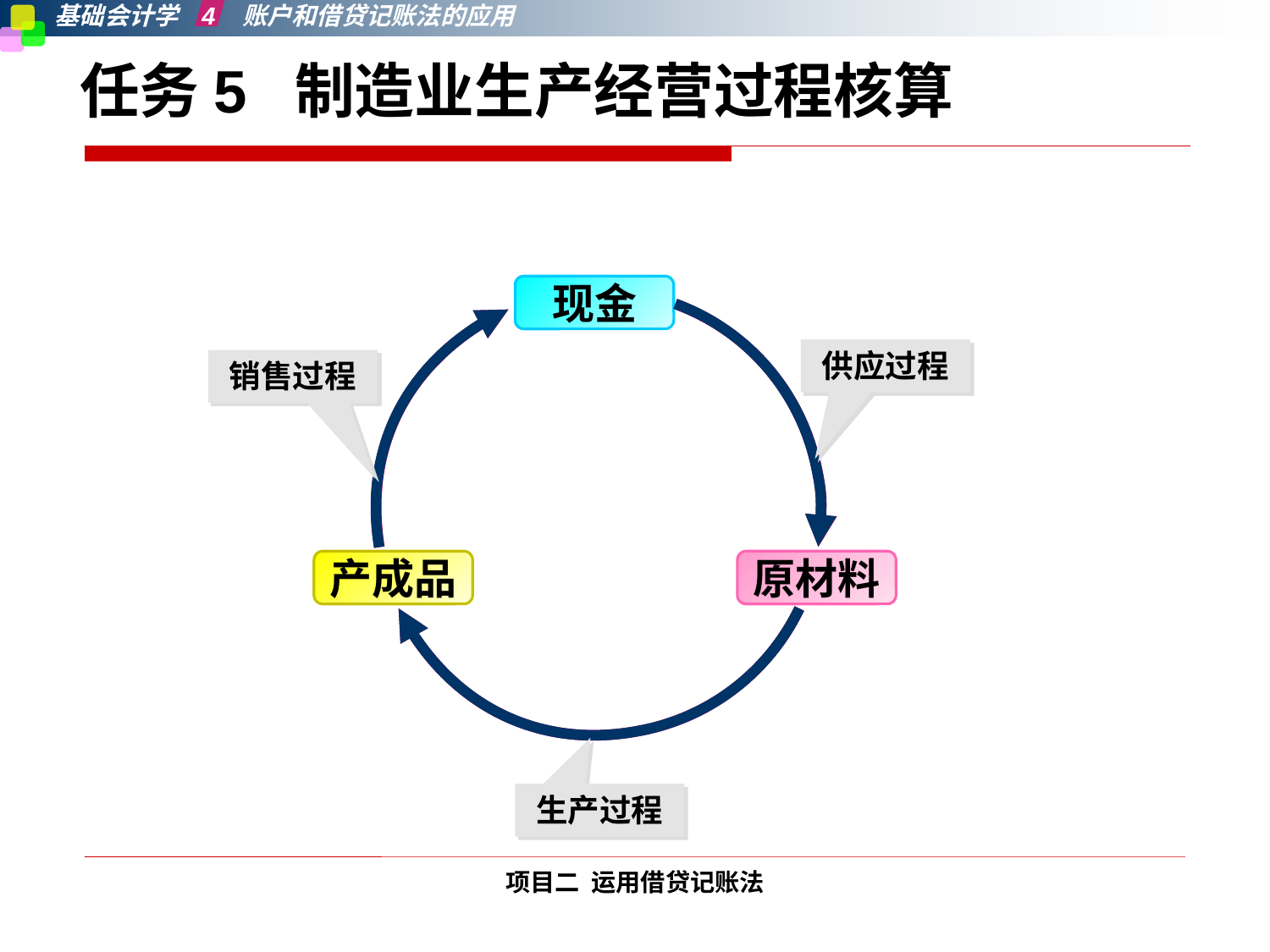

# 任务5  制造业生产经营过程核算
现金

供应过程
销售过程

产成品
原材料
生产过程
项目二  运用借贷记账法